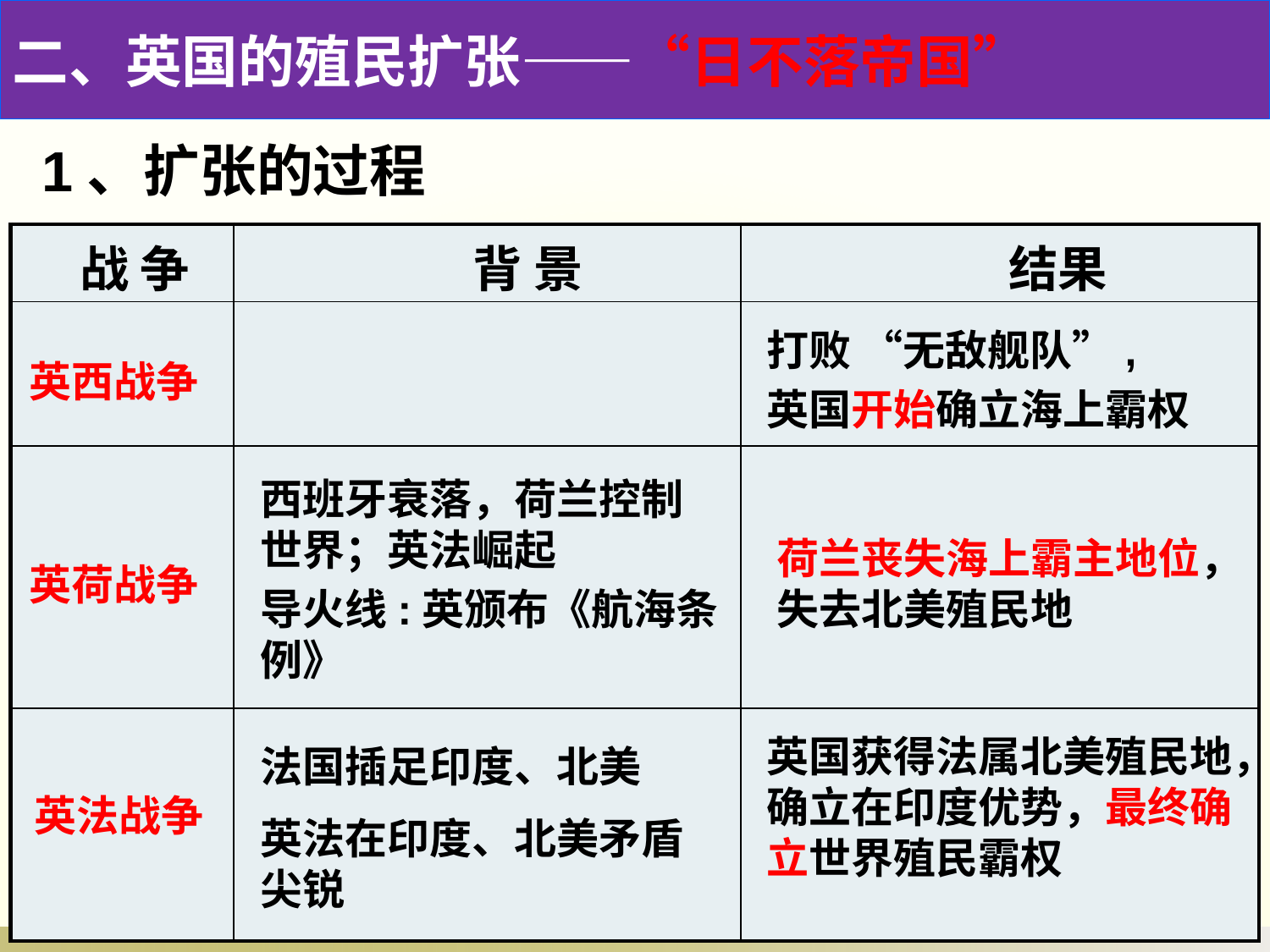

二、英国的殖民扩张——“日不落帝国”
1、扩张的过程
| 战 争 | 背 景 | 结果 |
| --- | --- | --- |
|  |  |  |
|  |  |  |
|  |  |  |
打败 “无敌舰队”,
英国开始确立海上霸权
英西战争

西班牙衰落，荷兰控制世界；英法崛起
导火线:英颁布《航海条例》
荷兰丧失海上霸主地位，失去北美殖民地
英荷战争
英国获得法属北美殖民地，确立在印度优势，最终确立世界殖民霸权
法国插足印度、北美
英法在印度、北美矛盾尖锐
英法战争